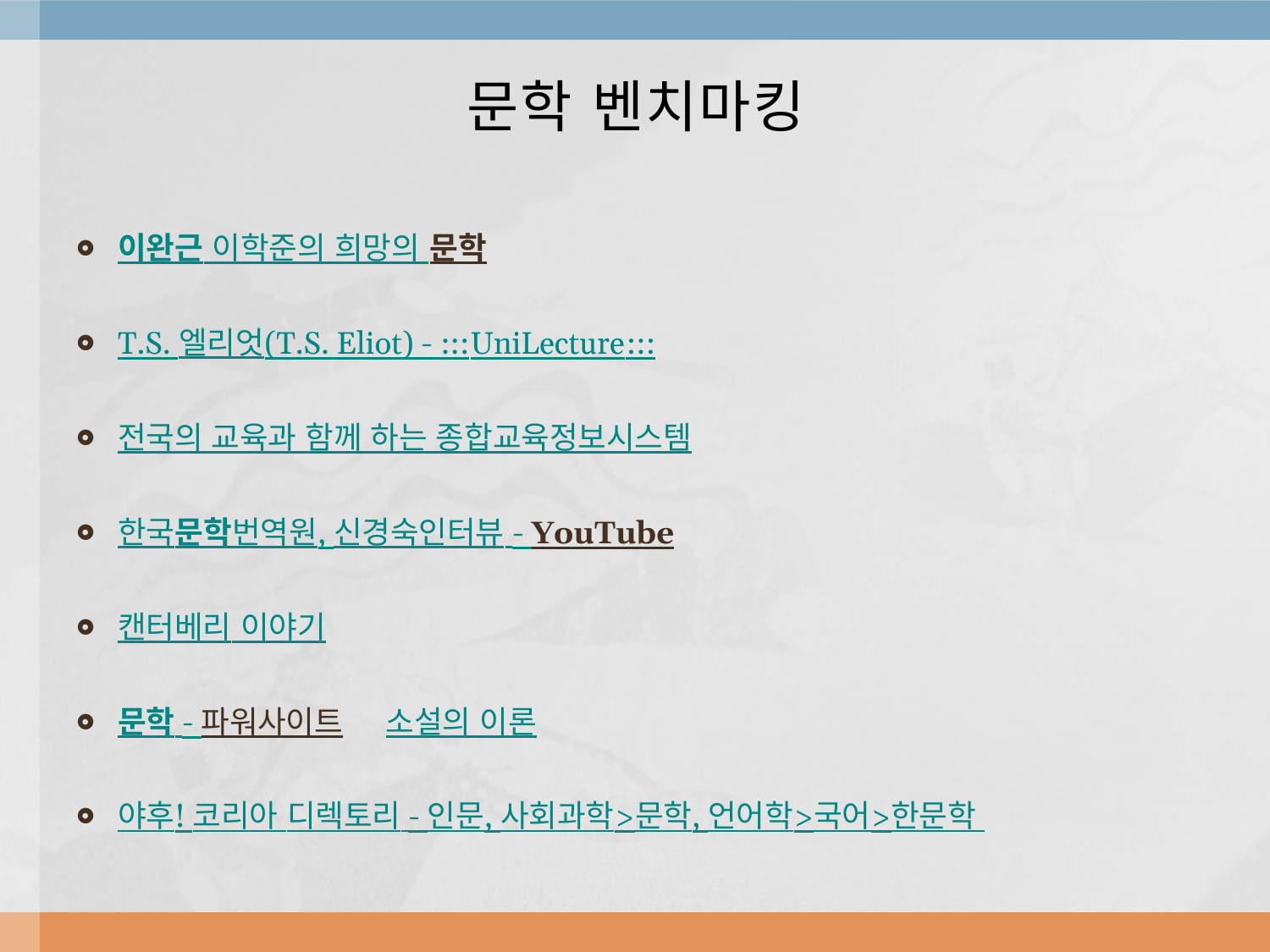

# 문학 벤치마킹
이완근 이학준의 희망의 문학

T.S. 엘리엇(T.S. Eliot) - :::UniLecture:::

전국의 교육과 함께 하는 종합교육정보시스템

한국문학번역원, 신경숙인터뷰 - YouTube

캔터베리 이야기

문학 - 파워사이트      소설의 이론

야후! 코리아 디렉토리 - 인문, 사회과학>문학, 언어학>국어>한문학